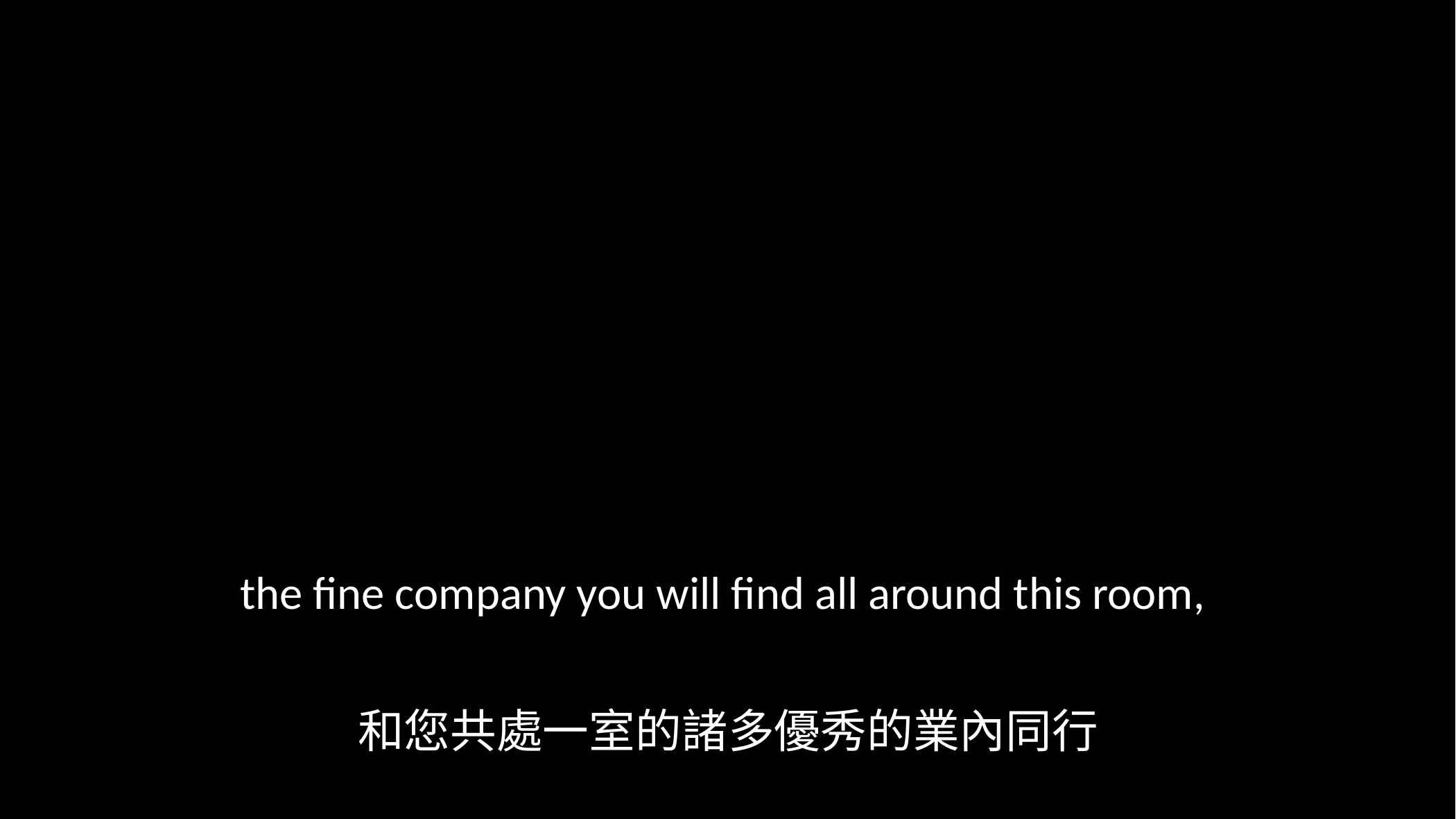

the fine company you will find all around this room,

和您共處一室的諸多優秀的業內同行